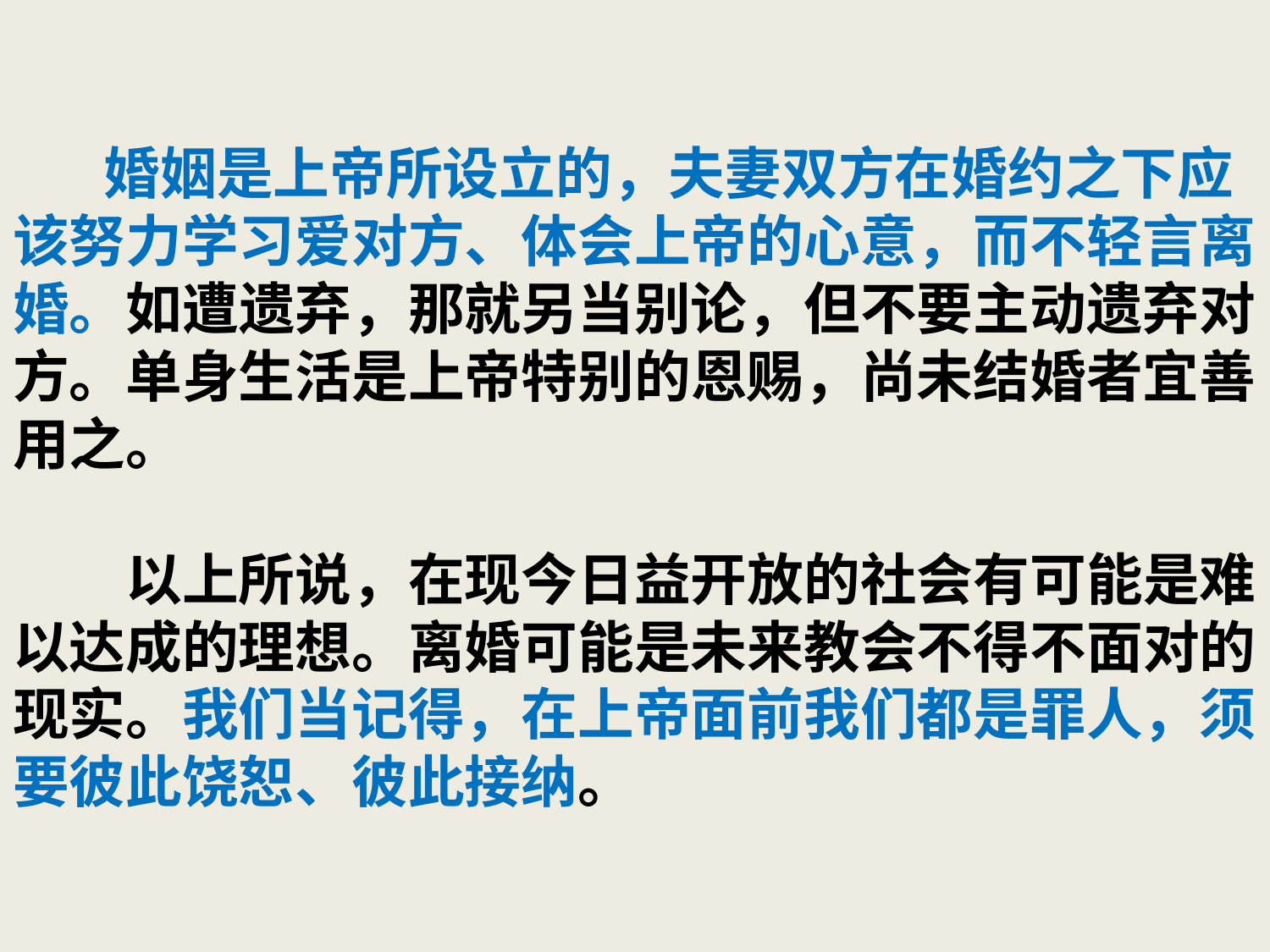

# 婚姻是上帝所设立的，夫妻双方在婚约之下应该努力学习爱对方、体会上帝的心意，而不轻言离婚。如遭遗弃，那就另当别论，但不要主动遗弃对方。单身生活是上帝特别的恩赐，尚未结婚者宜善用之。 　　以上所说，在现今日益开放的社会有可能是难以达成的理想。离婚可能是未来教会不得不面对的现实。我们当记得，在上帝面前我们都是罪人，须要彼此饶恕、彼此接纳。